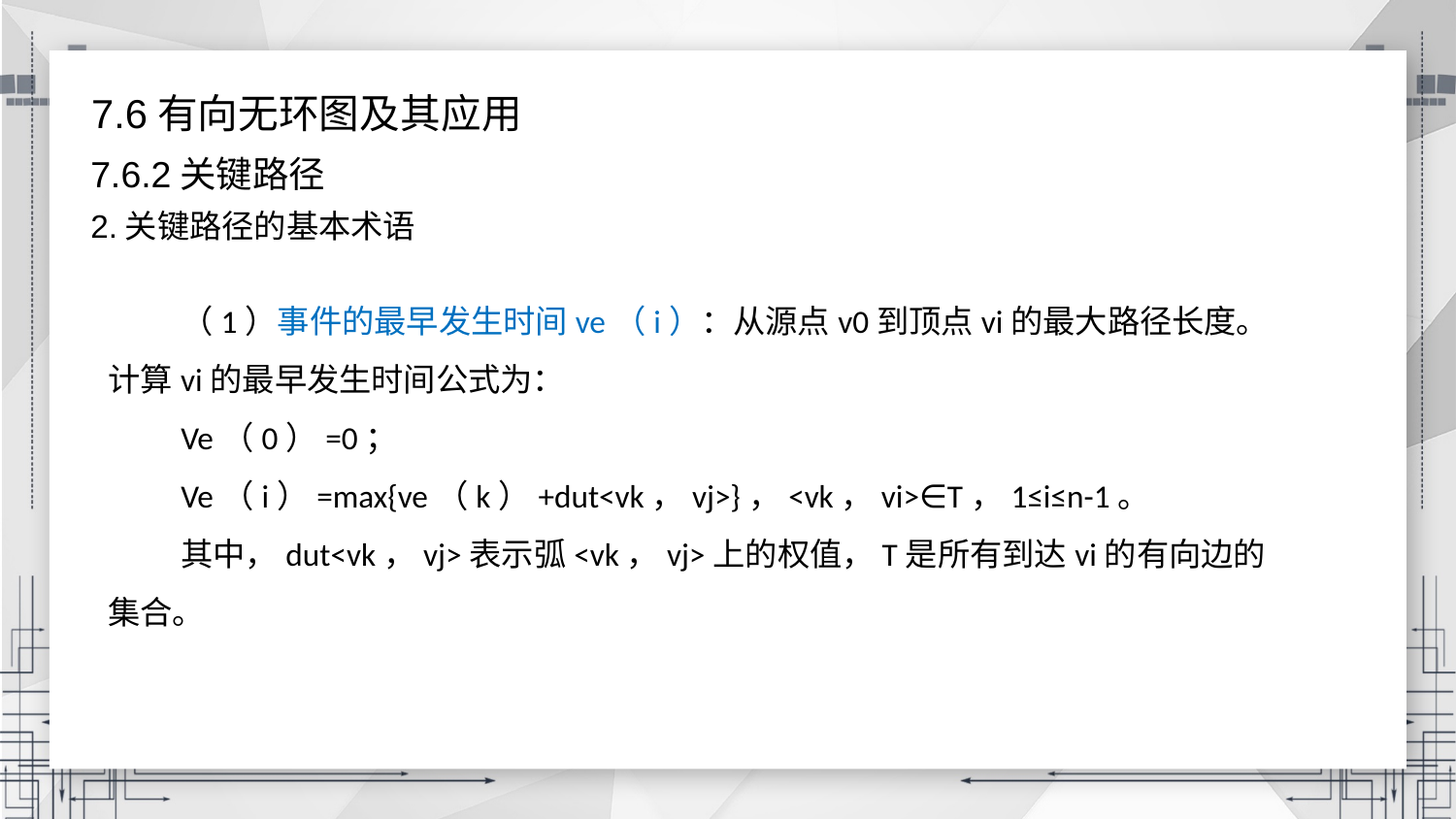

7.6有向无环图及其应用
7.6.2关键路径
2.关键路径的基本术语
（1）事件的最早发生时间ve（i）：从源点v0到顶点vi的最大路径长度。计算vi的最早发生时间公式为：
Ve（0）=0；
Ve（i）=max{ve（k）+dut<vk，vj>}，<vk，vi>∈T，1≤i≤n-1。
其中，dut<vk，vj>表示弧<vk，vj>上的权值，T是所有到达vi的有向边的集合。